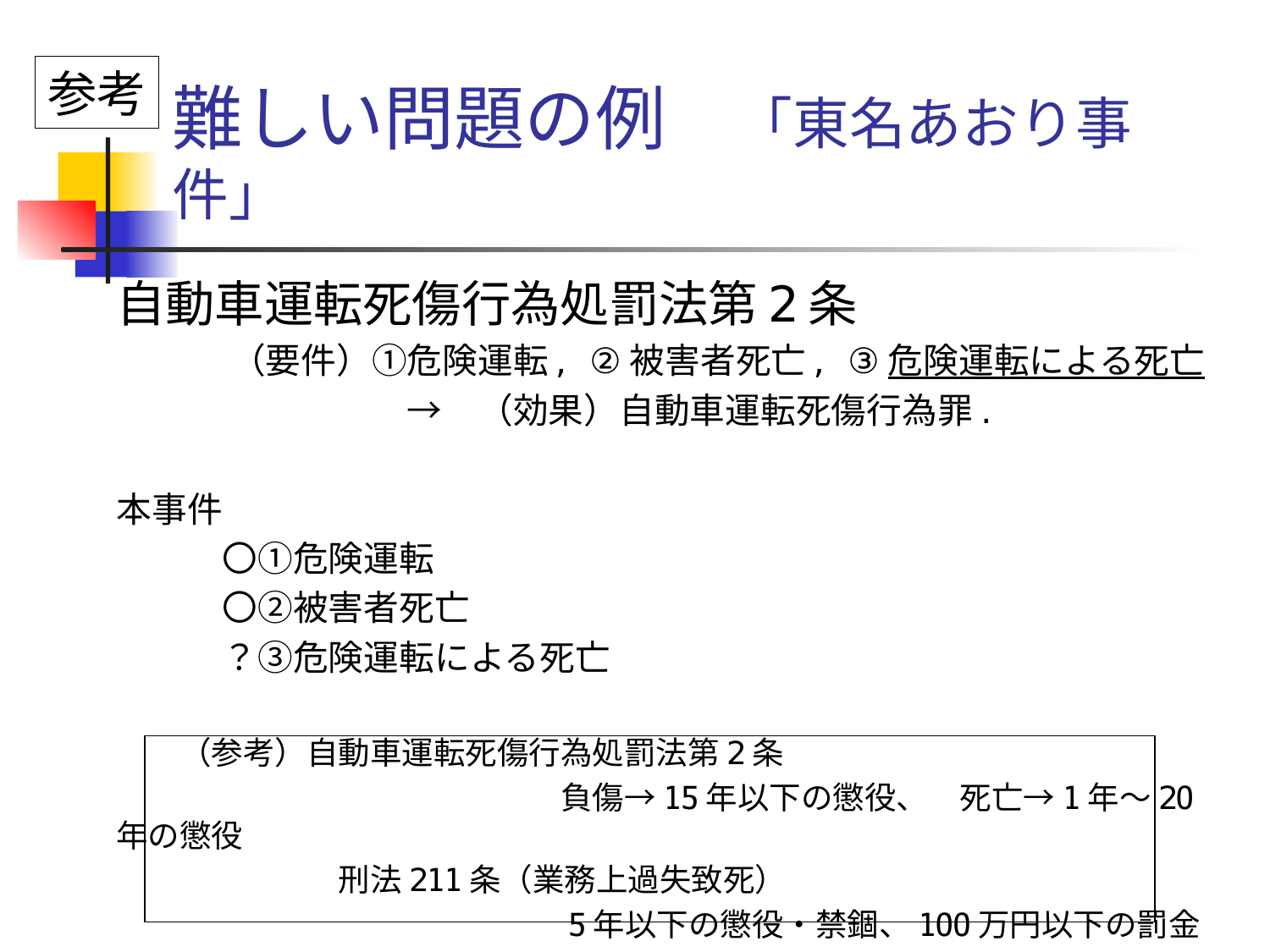

# 難しい問題の例　「東名あおり事件」
参考
自動車運転死傷行為処罰法第2条
　　　 （要件）①危険運転,  ②被害者死亡,  ③危険運転による死亡
　　　　　　　　 →　（効果）自動車運転死傷行為罪.

本事件
　　　〇①危険運転
　　　〇②被害者死亡
　　　？③危険運転による死亡

　　（参考）自動車運転死傷行為処罰法第2条
　　　　　　　　　　　　　　負傷→15年以下の懲役、　死亡→1年～20年の懲役
　　　　　　　刑法211条（業務上過失致死）
　　　　　　　　　　　　　　5年以下の懲役・禁錮、100万円以下の罰金